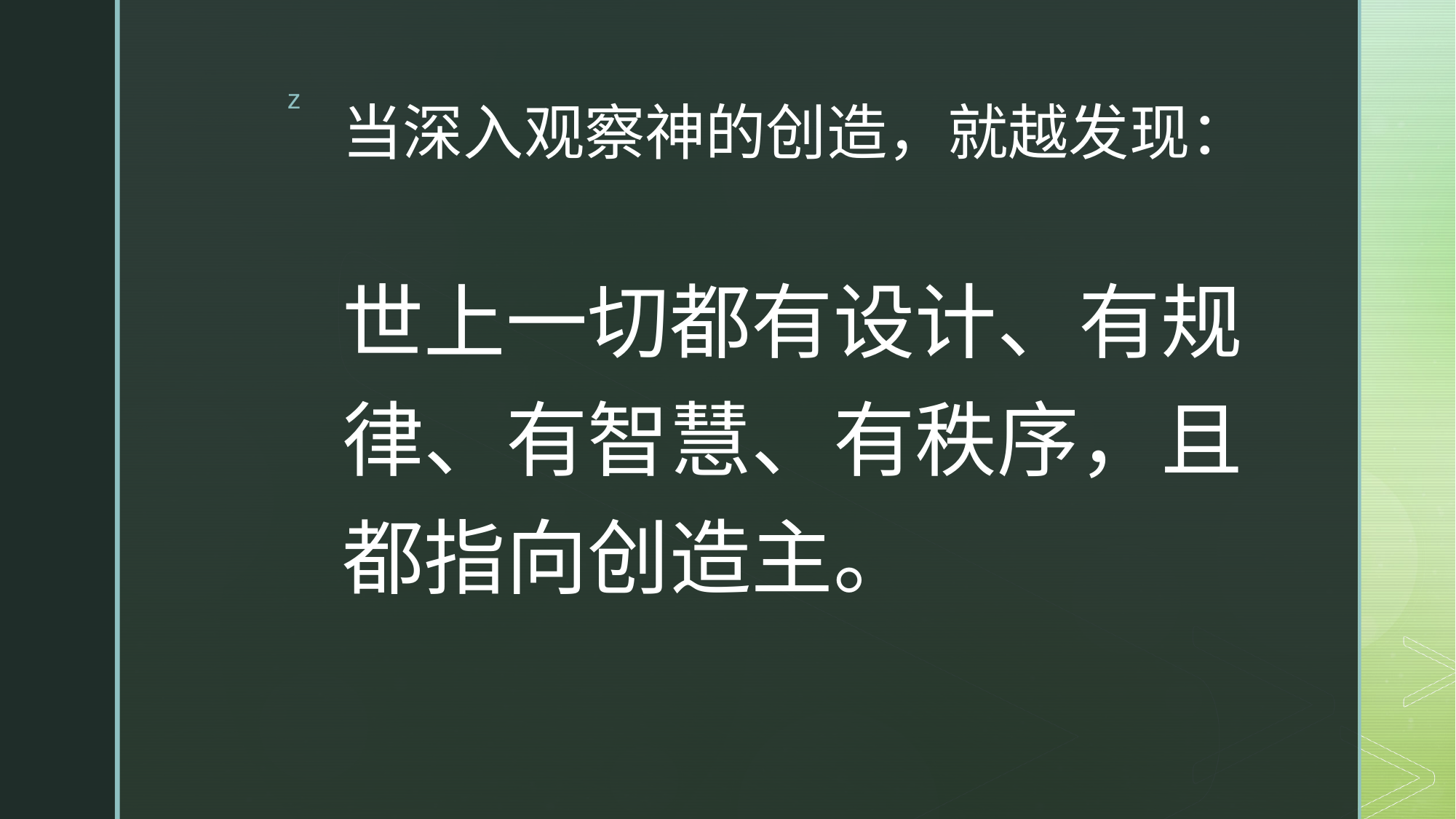

# 当深入观察神的创造，就越发现：
世上一切都有设计、有规律、有智慧、有秩序，且都指向创造主。